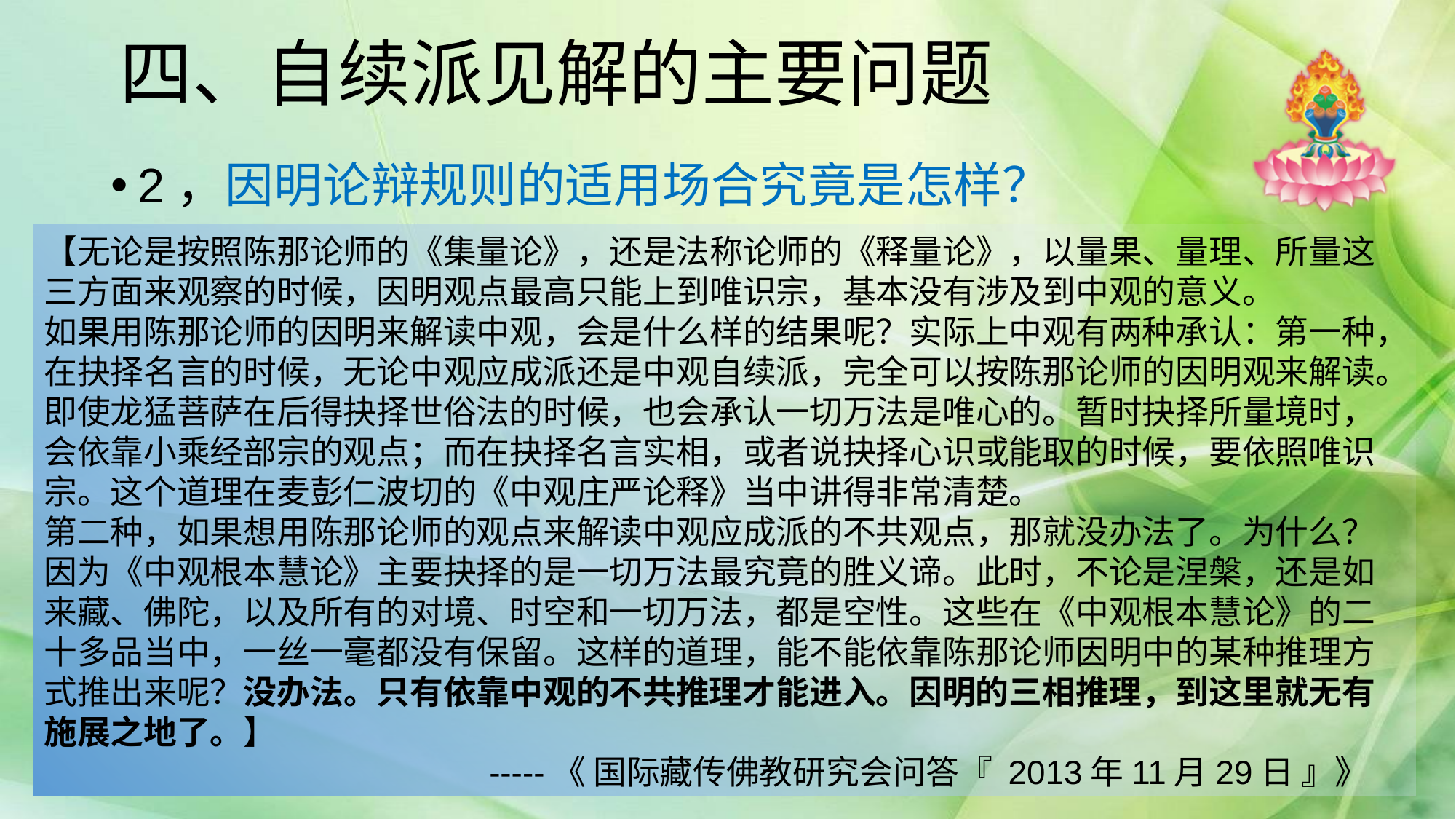

# 四、自续派见解的主要问题
2，因明论辩规则的适用场合究竟是怎样？
【无论是按照陈那论师的《集量论》，还是法称论师的《释量论》，以量果、量理、所量这三方面来观察的时候，因明观点最高只能上到唯识宗，基本没有涉及到中观的意义。
如果用陈那论师的因明来解读中观，会是什么样的结果呢？实际上中观有两种承认：第一种，在抉择名言的时候，无论中观应成派还是中观自续派，完全可以按陈那论师的因明观来解读。即使龙猛菩萨在后得抉择世俗法的时候，也会承认一切万法是唯心的。暂时抉择所量境时，会依靠小乘经部宗的观点；而在抉择名言实相，或者说抉择心识或能取的时候，要依照唯识宗。这个道理在麦彭仁波切的《中观庄严论释》当中讲得非常清楚。
第二种，如果想用陈那论师的观点来解读中观应成派的不共观点，那就没办法了。为什么？因为《中观根本慧论》主要抉择的是一切万法最究竟的胜义谛。此时，不论是涅槃，还是如来藏、佛陀，以及所有的对境、时空和一切万法，都是空性。这些在《中观根本慧论》的二十多品当中，一丝一毫都没有保留。这样的道理，能不能依靠陈那论师因明中的某种推理方式推出来呢？没办法。只有依靠中观的不共推理才能进入。因明的三相推理，到这里就无有施展之地了。】
                                                -----《 国际藏传佛教研究会问答『 2013年11月29日 』》